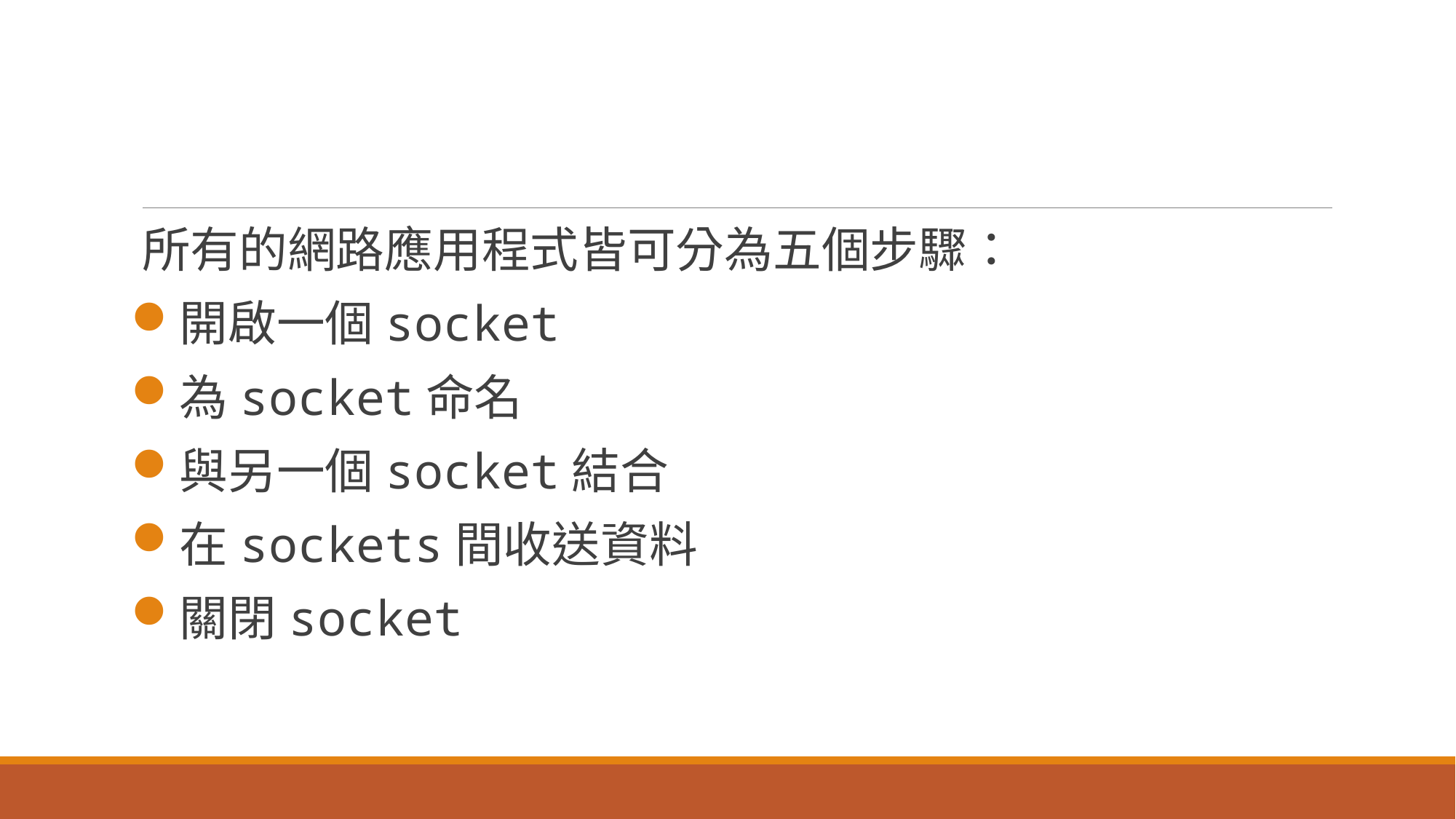

#
所有的網路應用程式皆可分為五個步驟：
開啟一個socket
為socket命名
與另一個socket結合
在sockets間收送資料
關閉socket